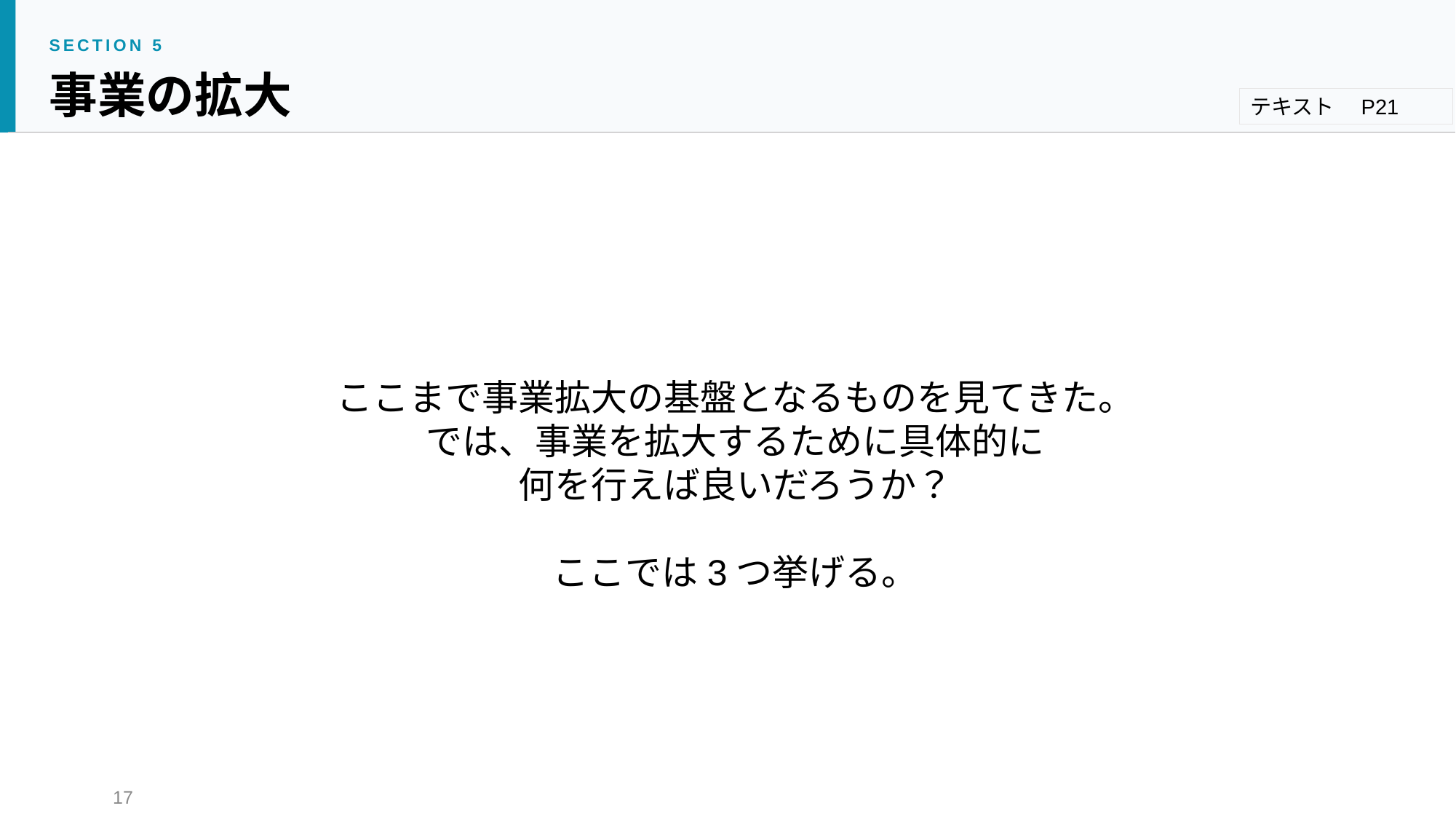

SECTION 5
事業の拡大
テキスト　P21
ここまで事業拡大の基盤となるものを見てきた。
では、事業を拡大するために具体的に
何を行えば良いだろうか？

ここでは3つ挙げる。
17